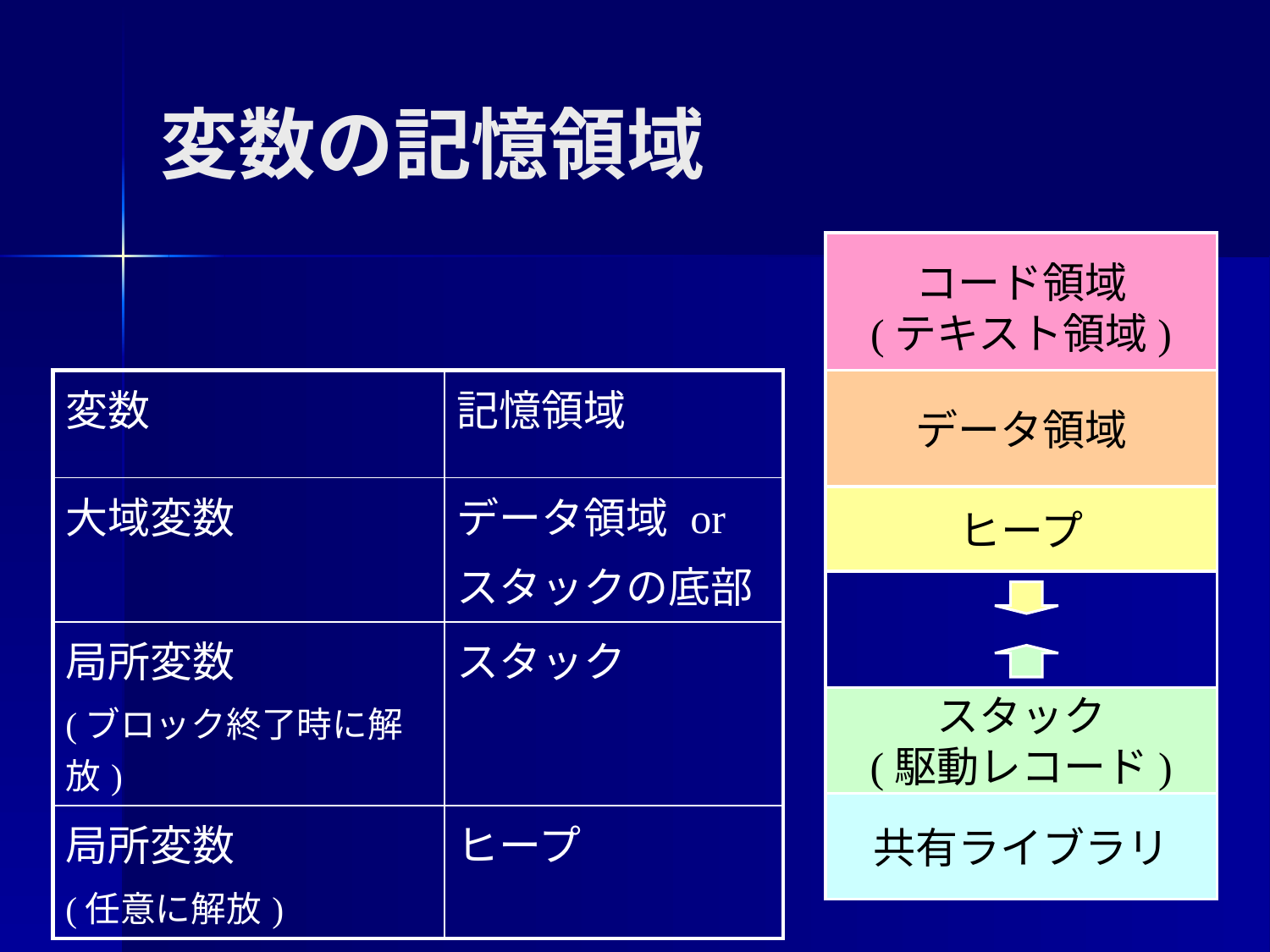

変数の記憶領域

コード領域
(テキスト領域)
| 変数 | 記憶領域 |
| --- | --- |
| 大域変数 | データ領域 or スタックの底部 |
| 局所変数 (ブロック終了時に解放) | スタック |
| 局所変数 (任意に解放) | ヒープ |
データ領域
ヒープ

スタック
(駆動レコード)
共有ライブラリ